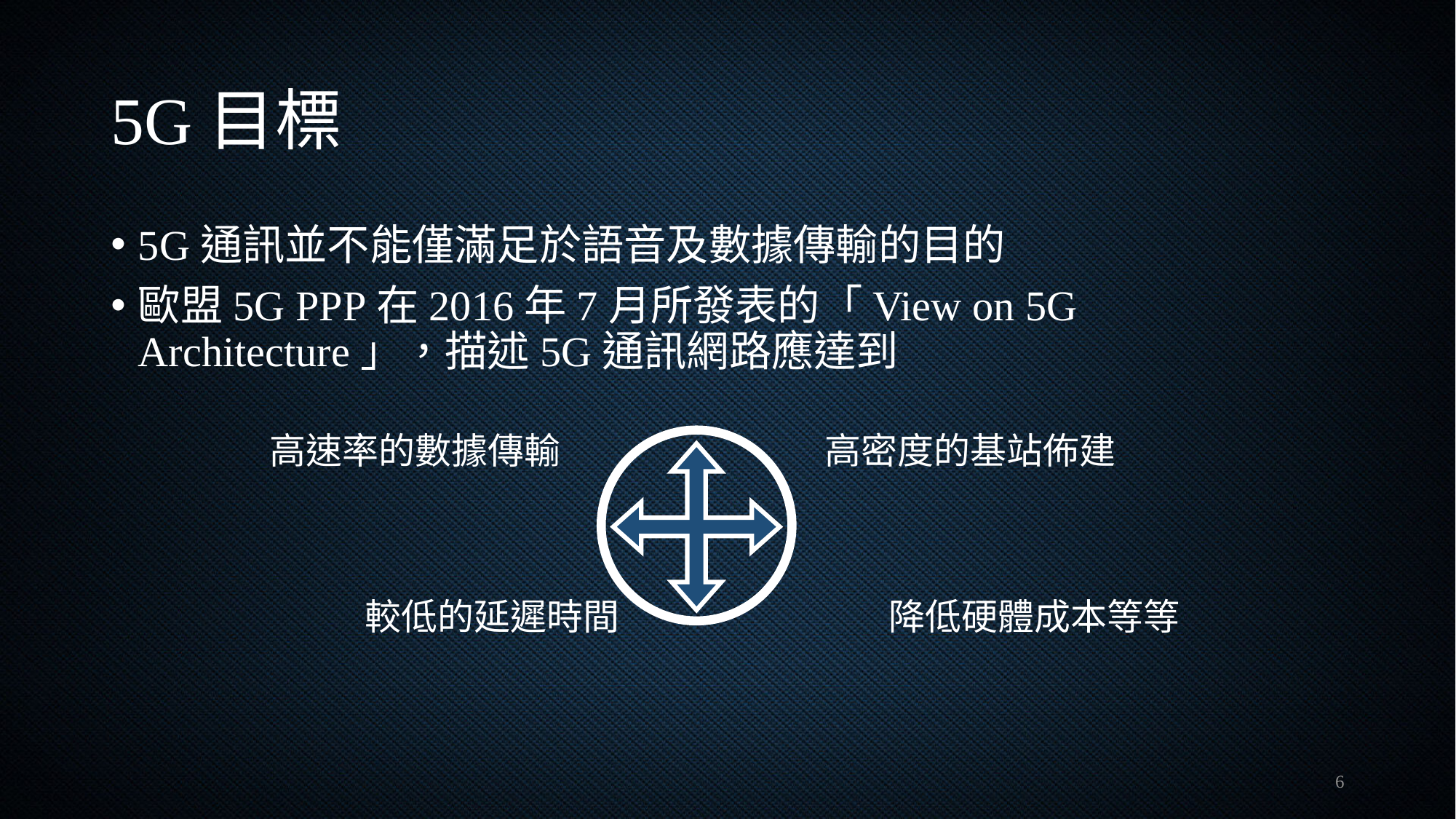

# 5G目標
5G通訊並不能僅滿足於語音及數據傳輸的目的
歐盟5G PPP在2016年7月所發表的「View on 5G Architecture」，描述5G通訊網路應達到

	          較低的延遲時間                                 降低硬體成本等等
高速率的數據傳輸
高密度的基站佈建

6